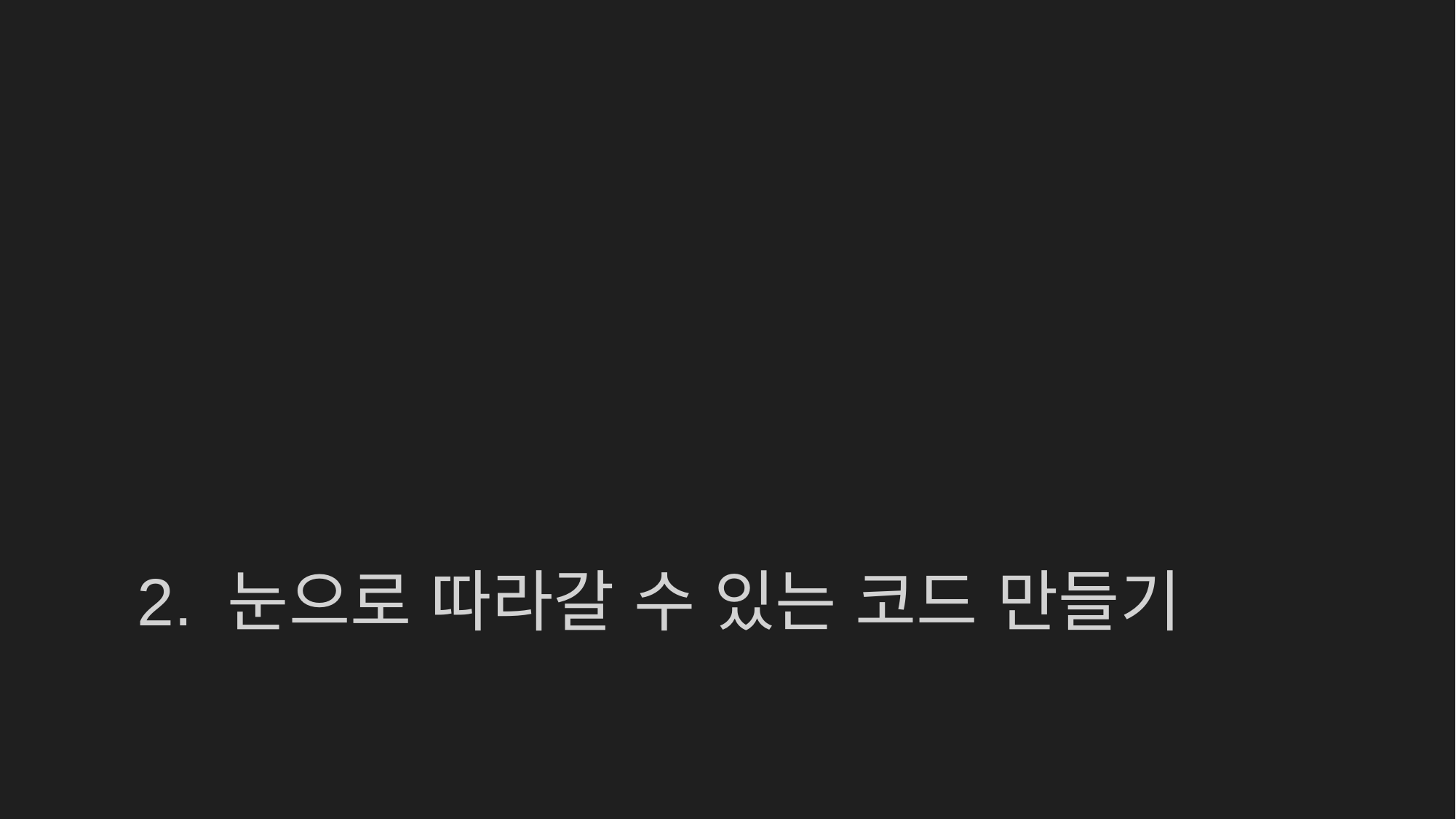

2. 눈으로 따라갈 수 있는 코드 만들기